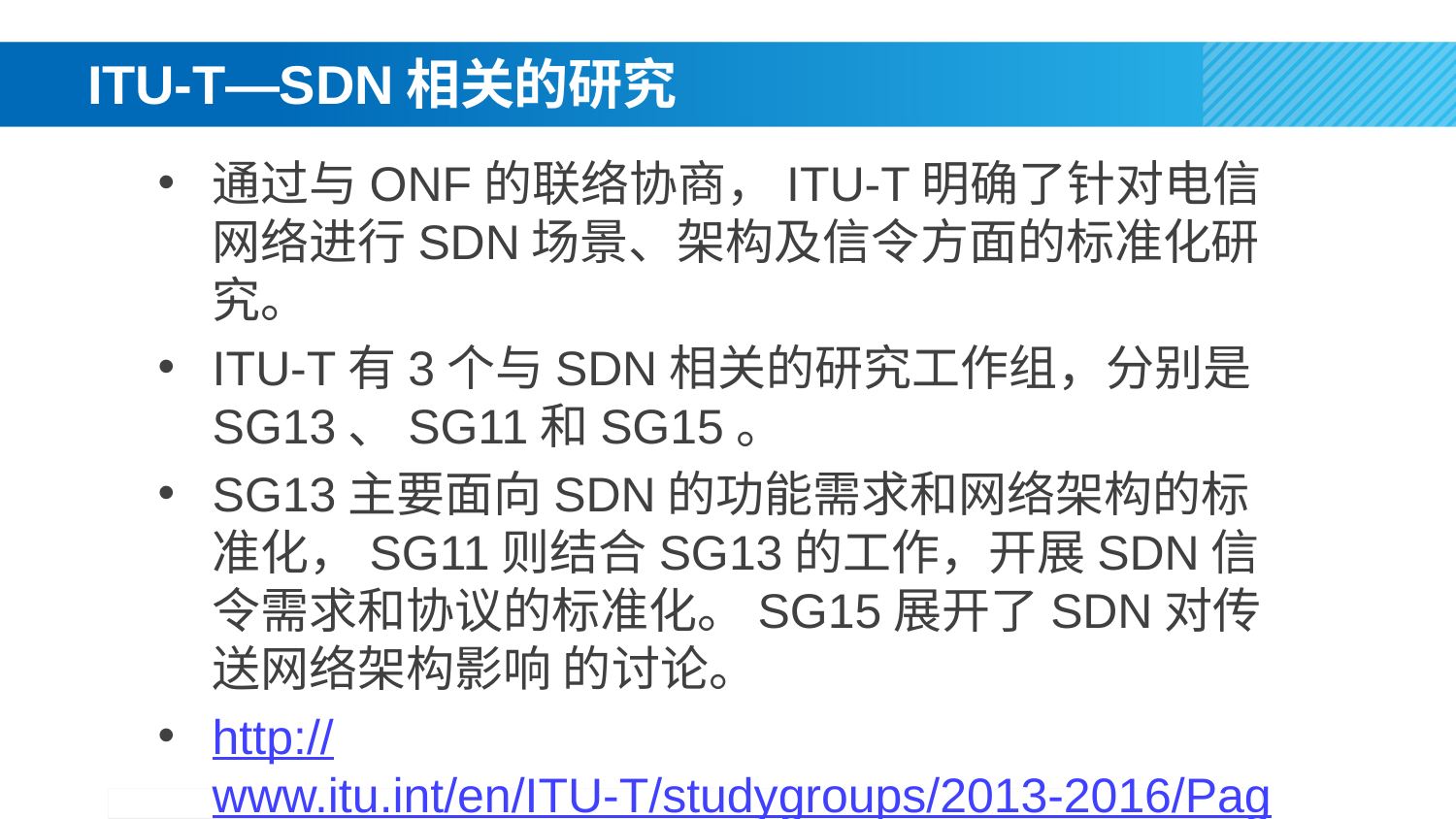

# ITU-T—SDN相关的研究
通过与ONF的联络协商，ITU-T明确了针对电信网络进行SDN场景、架构及信令方面的标准化研究。
ITU-T有3个与SDN相关的研究工作组，分别是SG13、SG11和SG15。
SG13主要面向SDN的功能需求和网络架构的标准化，SG11则结合SG13的工作，开展SDN信令需求和协议的标准化。SG15展开了SDN对传送网络架构影响 的讨论。
http://www.itu.int/en/ITU-T/studygroups/2013-2016/Pages/default.aspx